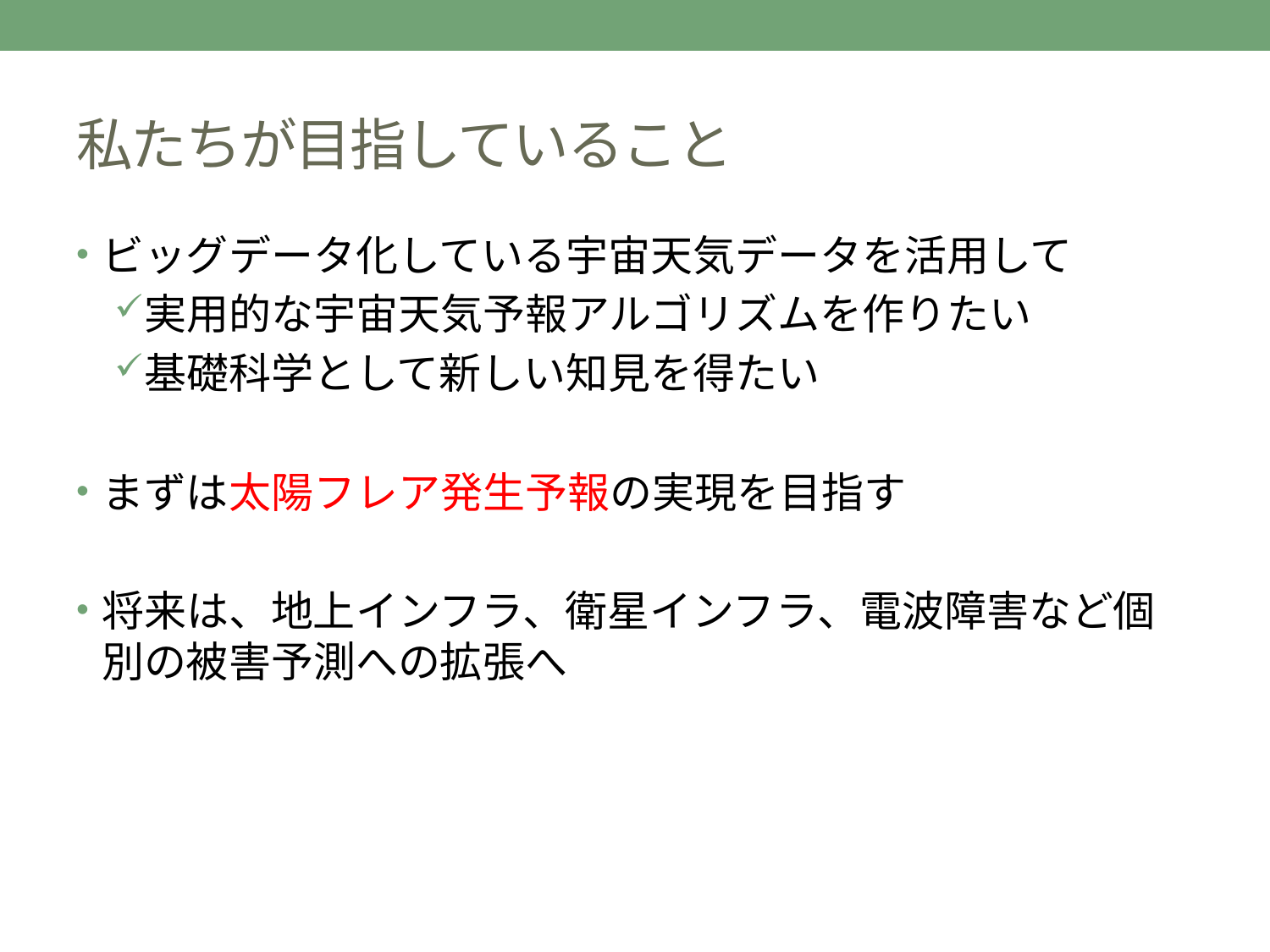

# 私たちが目指していること
ビッグデータ化している宇宙天気データを活用して
実用的な宇宙天気予報アルゴリズムを作りたい
基礎科学として新しい知見を得たい

まずは太陽フレア発生予報の実現を目指す

将来は、地上インフラ、衛星インフラ、電波障害など個別の被害予測への拡張へ